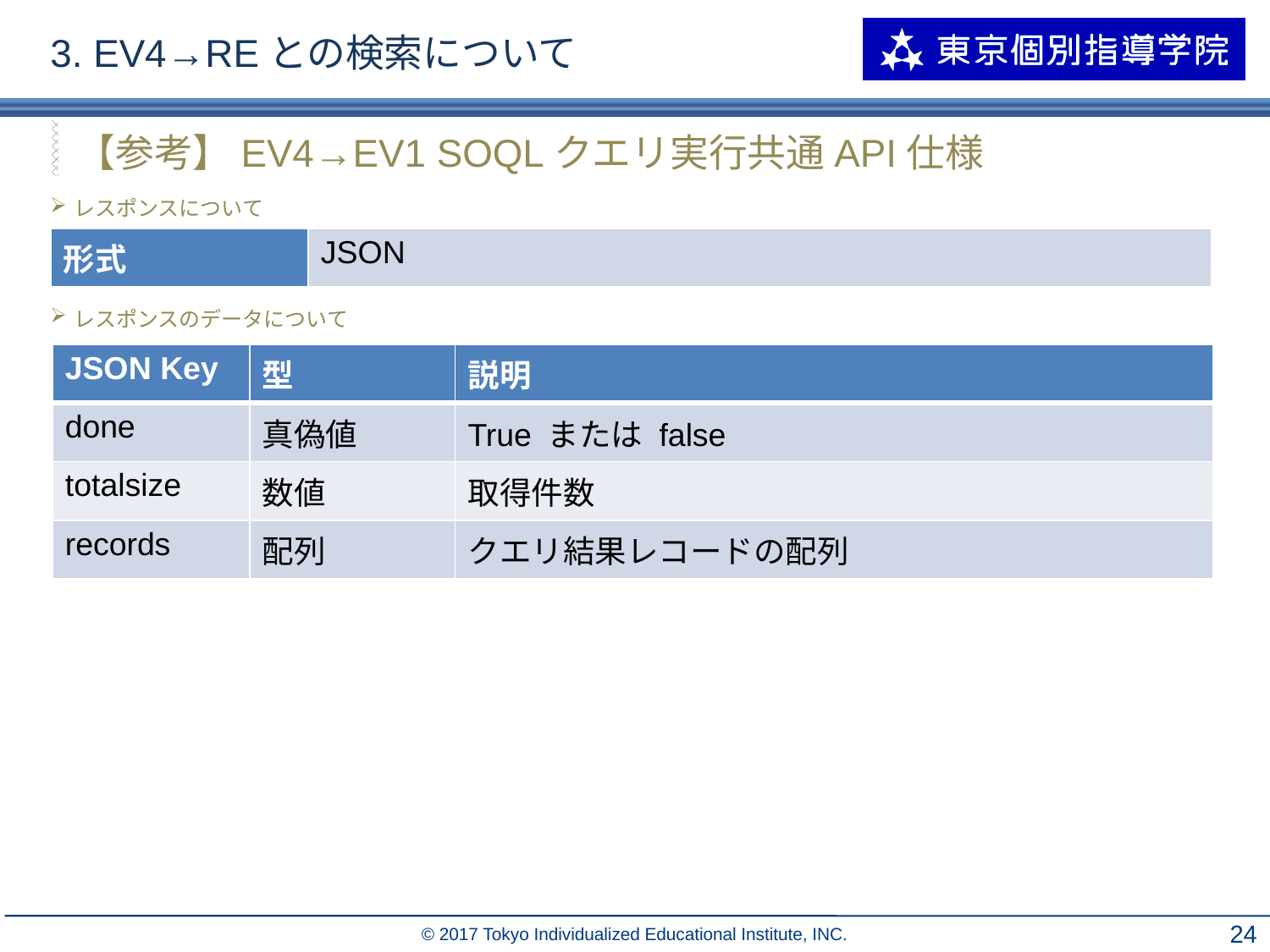

# 3. EV4→REとの検索について
【参考】EV4→EV1 SOQLクエリ実行共通API仕様

レスポンスについて
| 形式 | JSON |
| --- | --- |
レスポンスのデータについて
| JSON Key | 型 | 説明 |
| --- | --- | --- |
| done | 真偽値 | True または false |
| totalsize | 数値 | 取得件数 |
| records | 配列 | クエリ結果レコードの配列 |
24